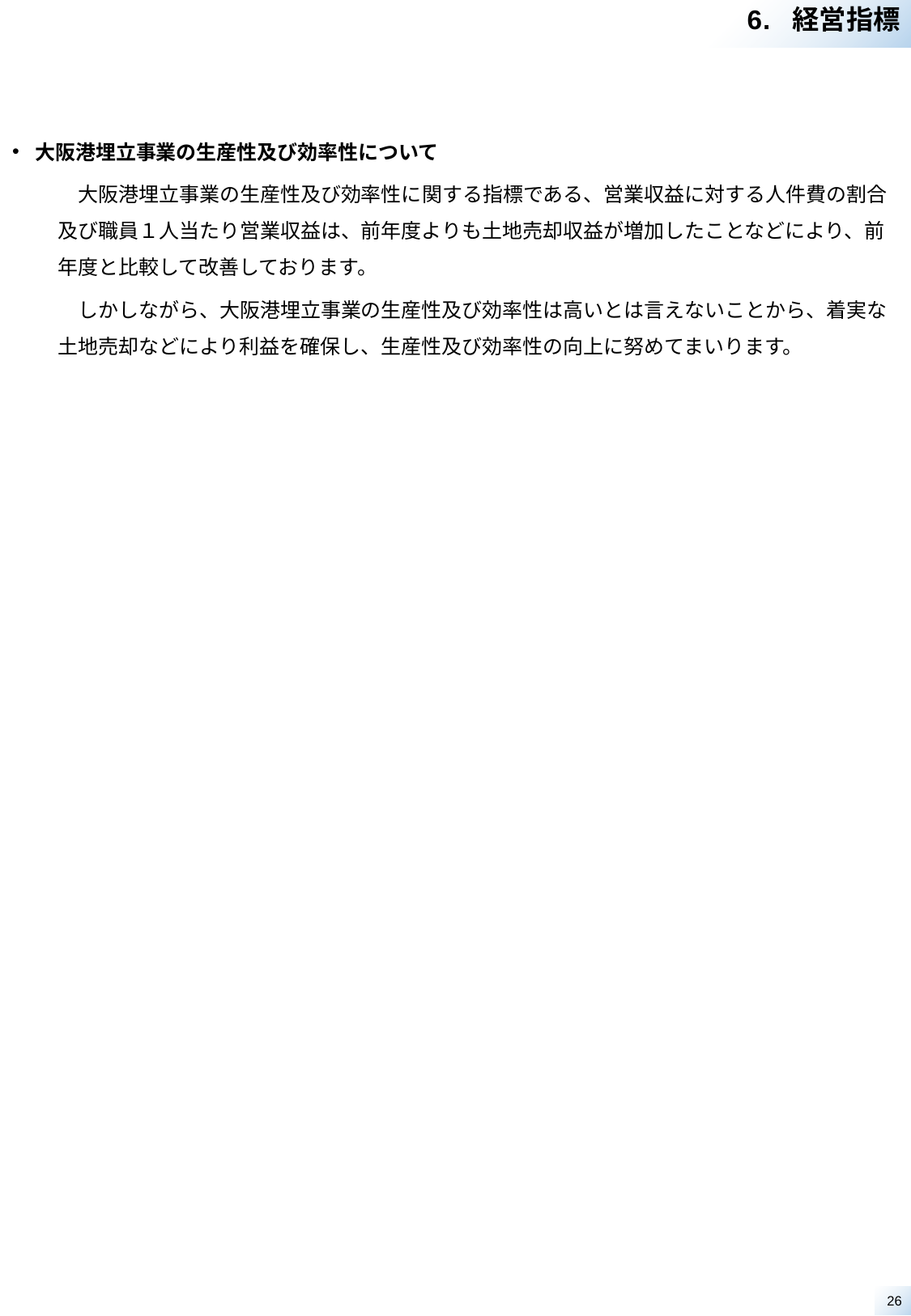

経営指標
大阪港埋立事業の生産性及び効率性について
　大阪港埋立事業の生産性及び効率性に関する指標である、営業収益に対する人件費の割合及び職員１人当たり営業収益は、前年度よりも土地売却収益が増加したことなどにより、前年度と比較して改善しております。
　しかしながら、大阪港埋立事業の生産性及び効率性は高いとは言えないことから、着実な土地売却などにより利益を確保し、生産性及び効率性の向上に努めてまいります。
26